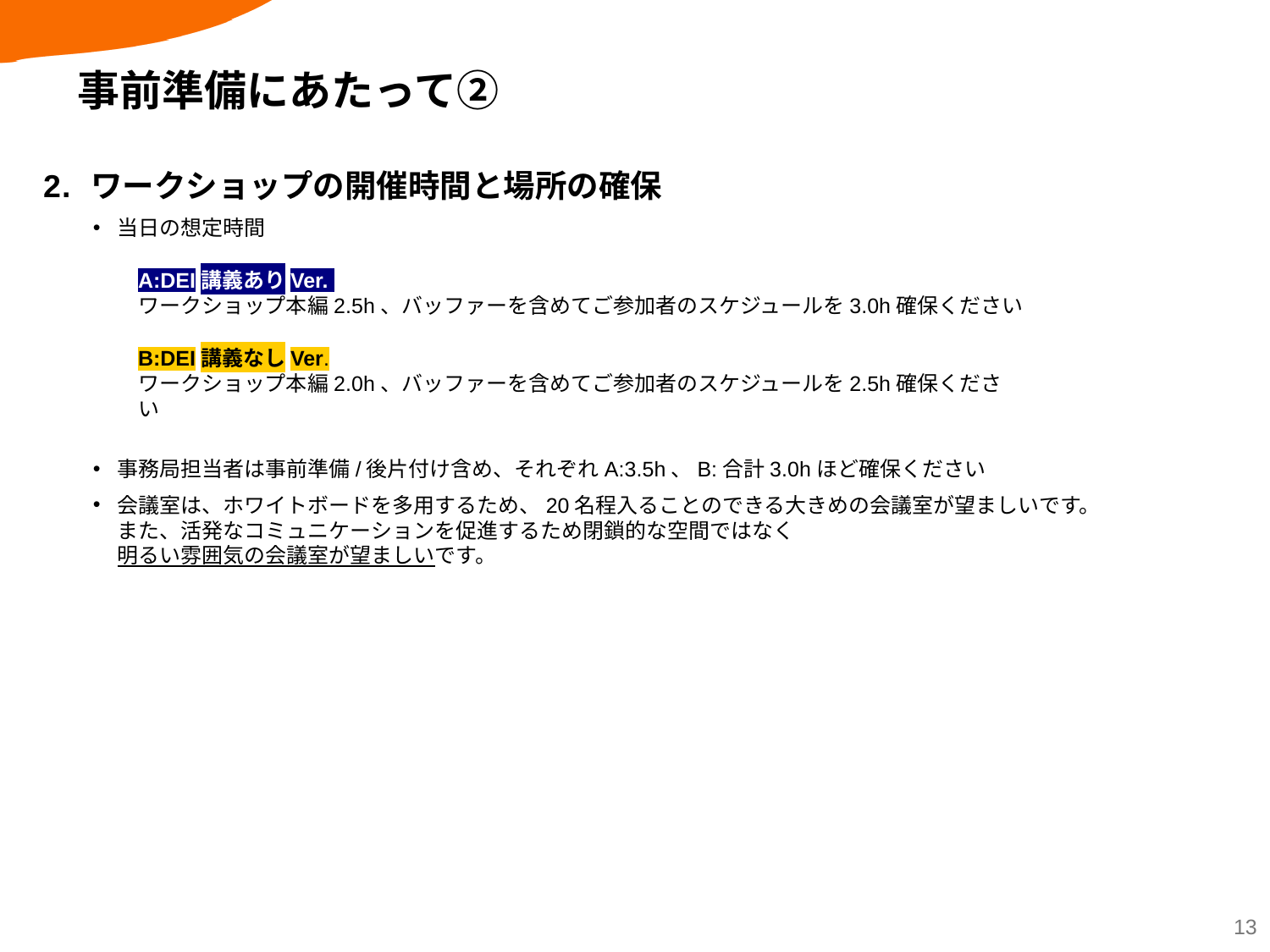

# 事前準備にあたって②

ワークショップの開催時間と場所の確保
当日の想定時間

事務局担当者は事前準備/後片付け含め、それぞれA:3.5h、B:合計3.0hほど確保ください
会議室は、ホワイトボードを多用するため、20名程入ることのできる大きめの会議室が望ましいです。
また、活発なコミュニケーションを促進するため閉鎖的な空間ではなく
明るい雰囲気の会議室が望ましいです。
A:DEI講義ありVer.
ワークショップ本編2.5h、バッファーを含めてご参加者のスケジュールを3.0h確保ください
B:DEI講義なしVer.
ワークショップ本編2.0h、バッファーを含めてご参加者のスケジュールを2.5h確保ください
13